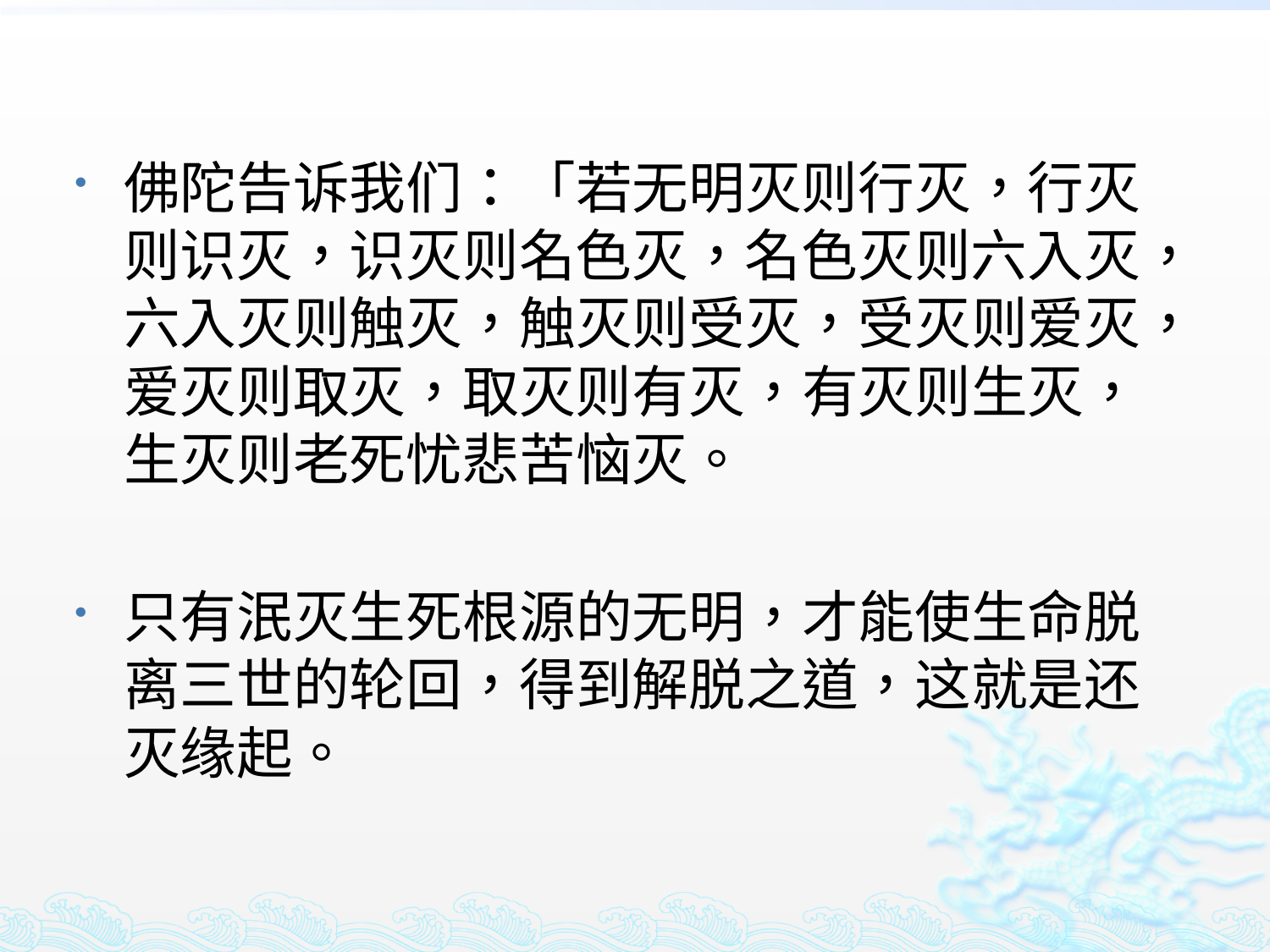

佛陀告诉我们：「若无明灭则行灭，行灭则识灭，识灭则名色灭，名色灭则六入灭，六入灭则触灭，触灭则受灭，受灭则爱灭，爱灭则取灭，取灭则有灭，有灭则生灭，生灭则老死忧悲苦恼灭。

只有泯灭生死根源的无明，才能使生命脱离三世的轮回，得到解脱之道，这就是还灭缘起。